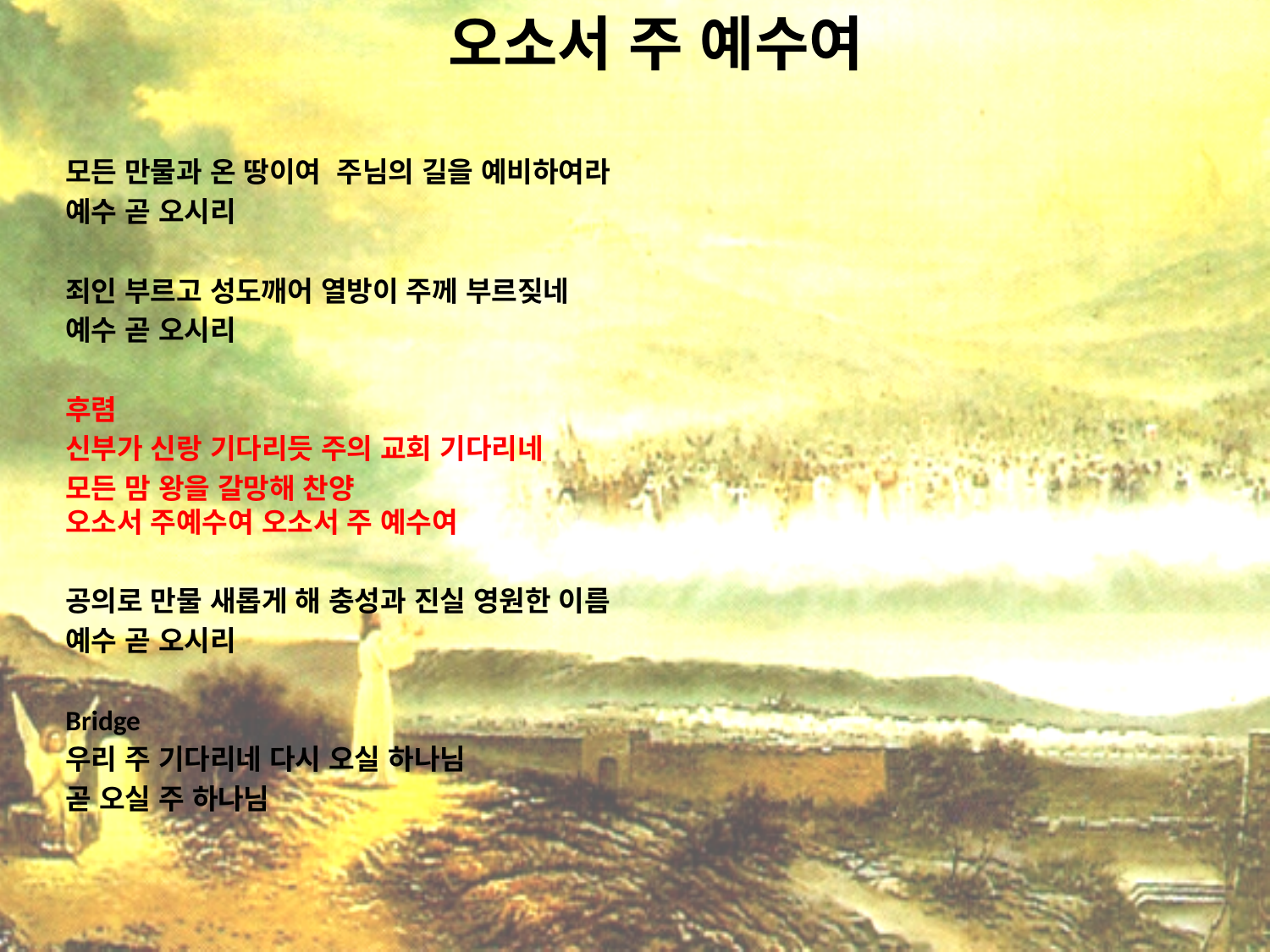

# 오소서 주 예수여
모든 만물과 온 땅이여  주님의 길을 예비하여라
예수 곧 오시리

죄인 부르고 성도깨어 열방이 주께 부르짖네
예수 곧 오시리

후렴
신부가 신랑 기다리듯 주의 교회 기다리네
모든 맘 왕을 갈망해 찬양                                                오소서 주예수여 오소서 주 예수여

공의로 만물 새롭게 해 충성과 진실 영원한 이름
예수 곧 오시리

Bridge
우리 주 기다리네 다시 오실 하나님
곧 오실 주 하나님